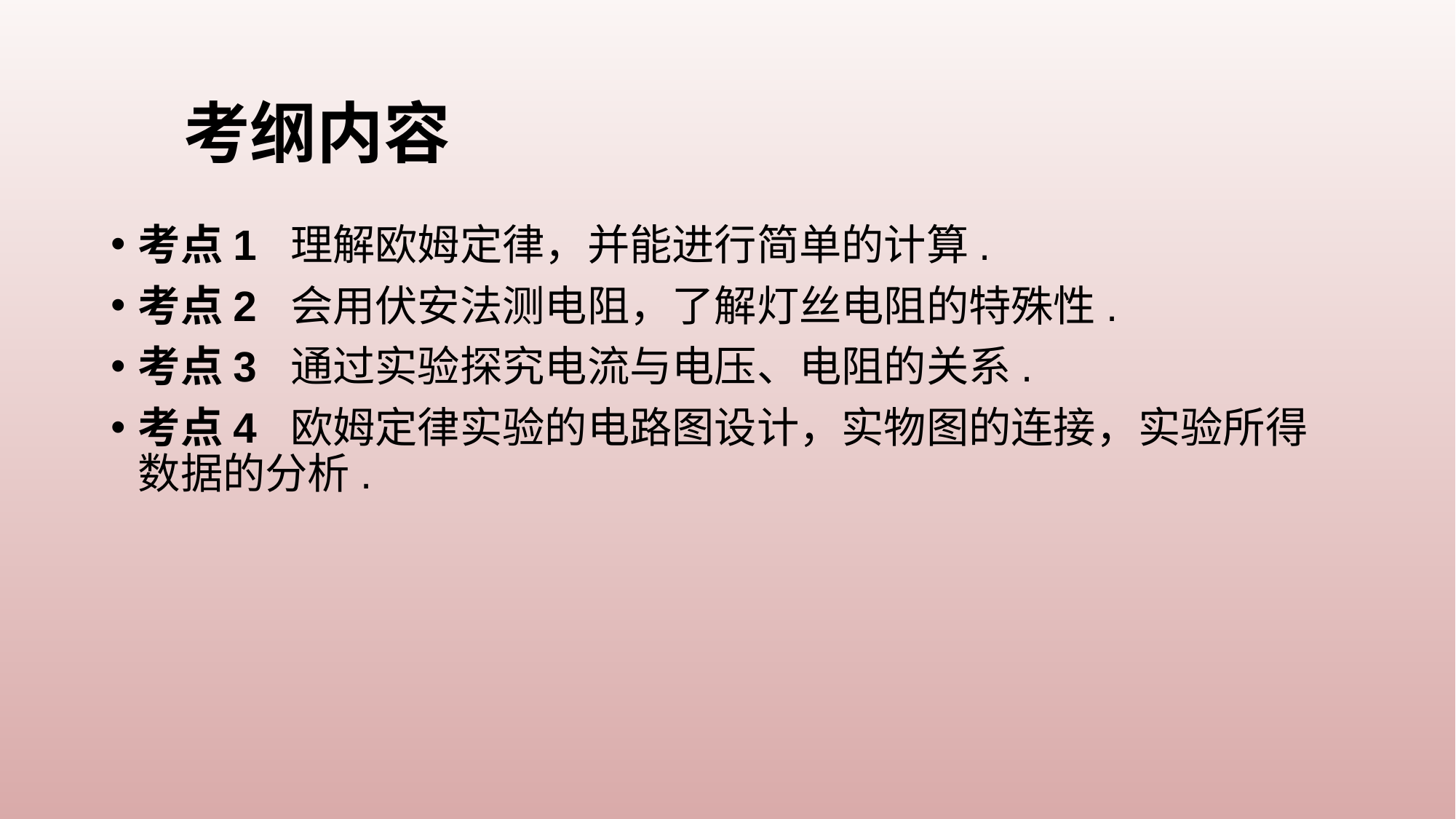

#
考纲内容
考点1  理解欧姆定律，并能进行简单的计算.
考点2  会用伏安法测电阻，了解灯丝电阻的特殊性.
考点3  通过实验探究电流与电压、电阻的关系.
考点4  欧姆定律实验的电路图设计，实物图的连接，实验所得数据的分析.